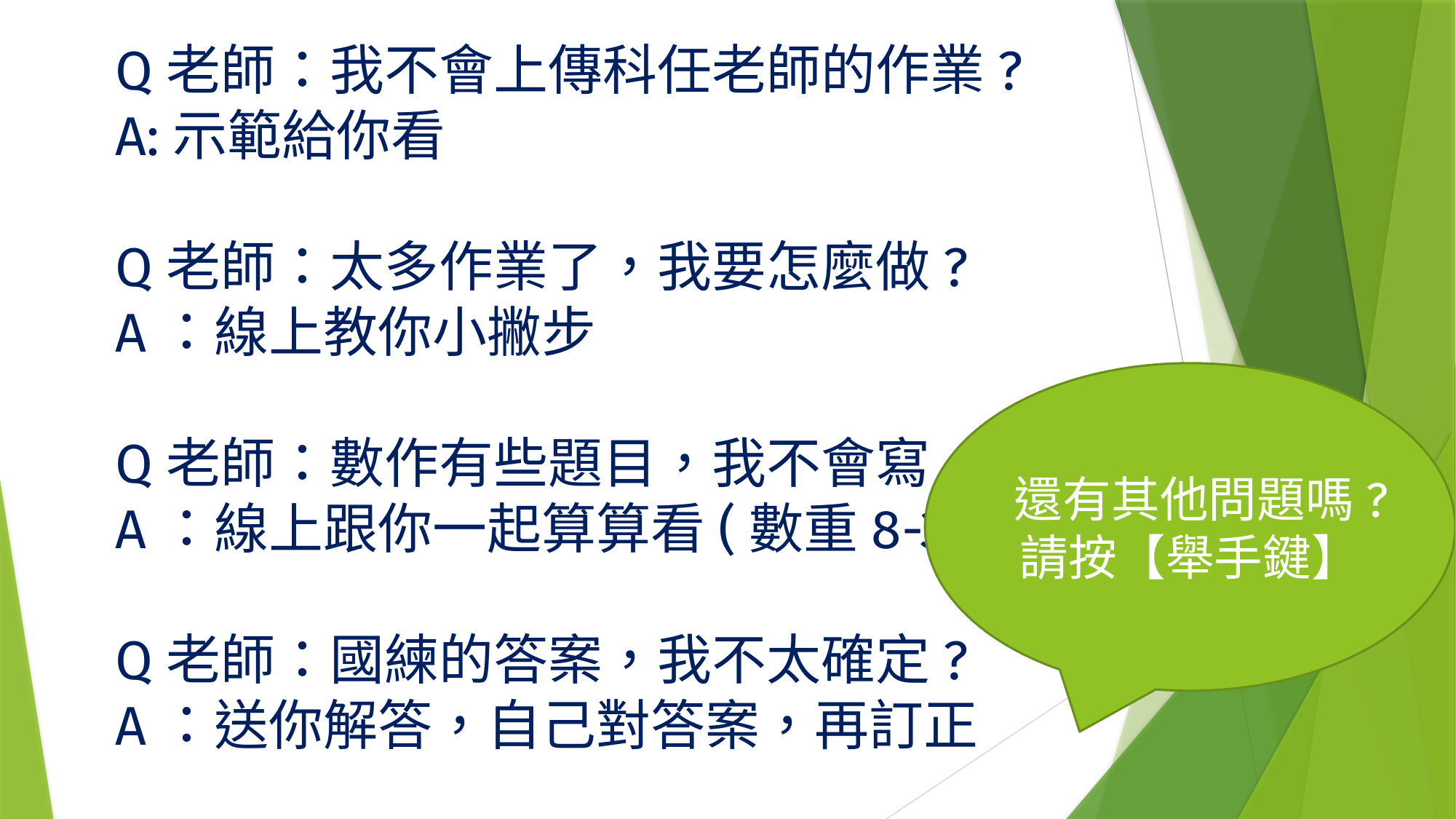

# Q老師：我不會上傳科任老師的作業? A:示範給你看 Q老師：太多作業了，我要怎麼做? A：線上教你小撇步 Q老師：數作有些題目，我不會寫 A：線上跟你一起算算看(數重8-3) Q老師：國練的答案，我不太確定? A：送你解答，自己對答案，再訂正
還有其他問題嗎?
請按【舉手鍵】